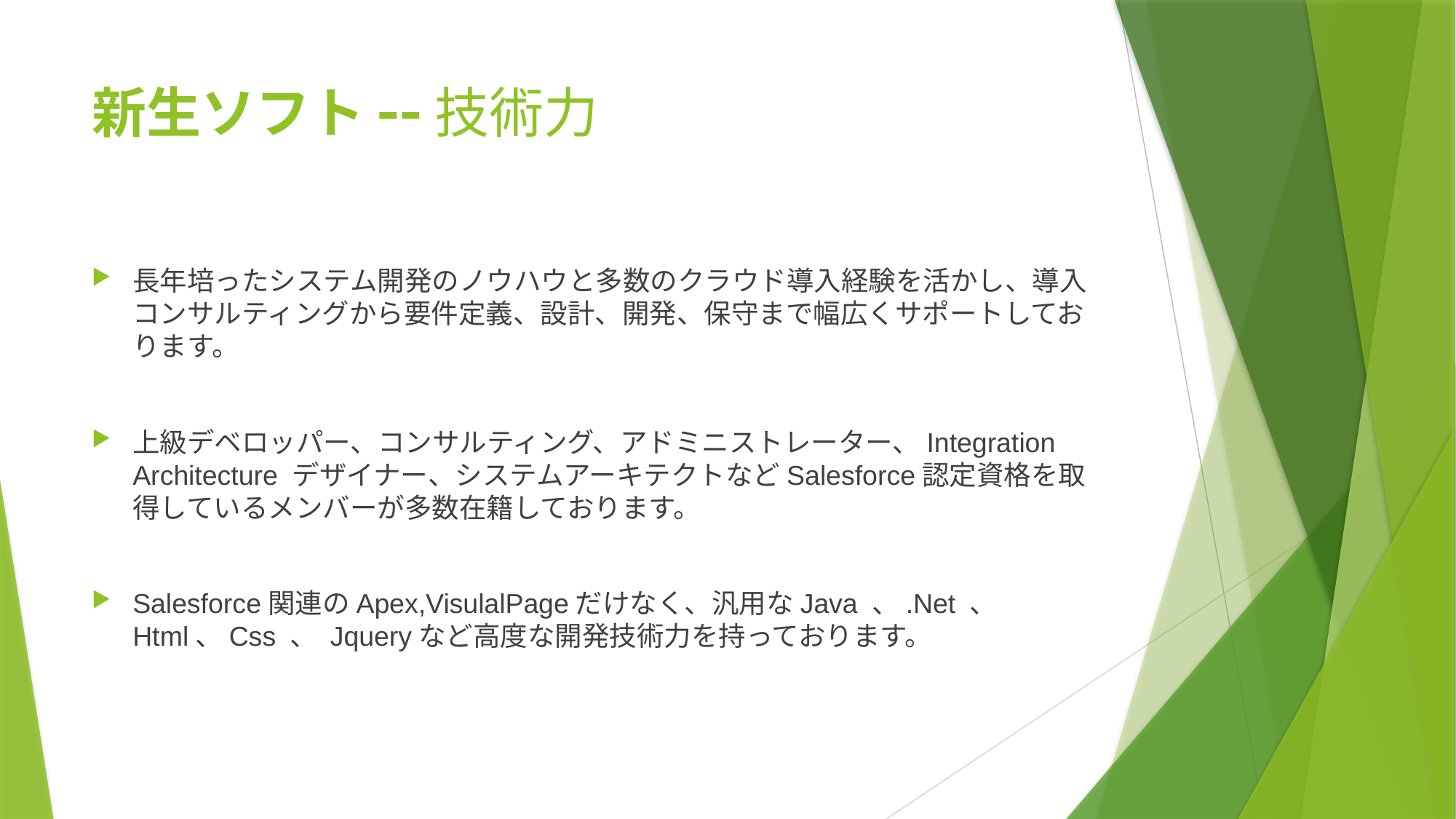

# 新生ソフト--技術力
長年培ったシステム開発のノウハウと多数のクラウド導入経験を活かし、導入コンサルティングから要件定義、設計、開発、保守まで幅広くサポートしております。

上級デベロッパー、コンサルティング、アドミニストレーター、Integration Architecture デザイナー、システムアーキテクトなどSalesforce認定資格を取得しているメンバーが多数在籍しております。

Salesforce関連のApex,VisulalPageだけなく、汎用なJava 、.Net 、  Html、Css 、 Jqueryなど高度な開発技術力を持っております。